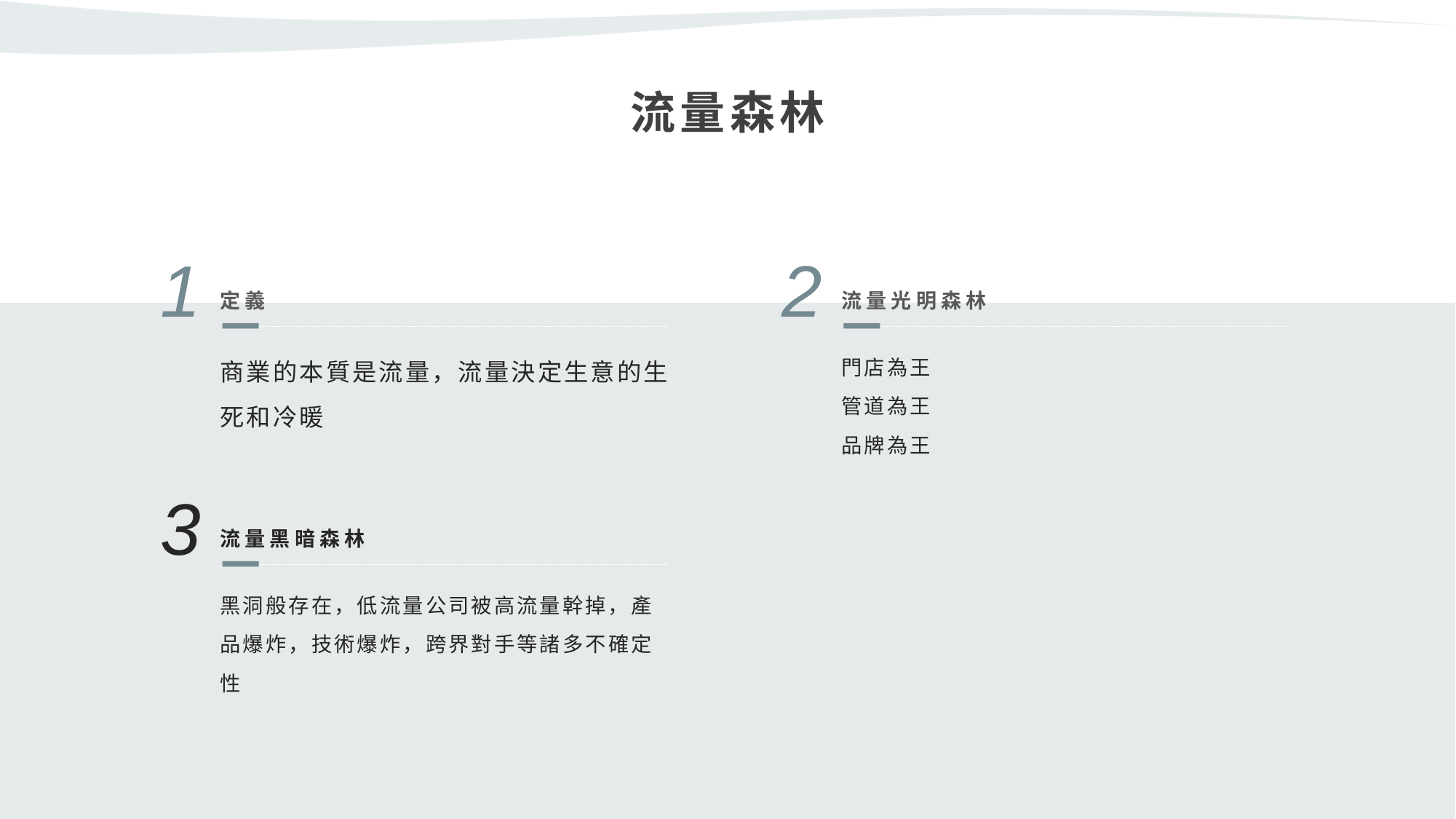

流量森林
1
2
定義
流量光明森林

商業的本質是流量，流量決定生意的生死和冷暖
門店為王
管道為王
品牌為王
3
流量黑暗森林

黑洞般存在，低流量公司被高流量幹掉，產品爆炸，技術爆炸，跨界對手等諸多不確定性